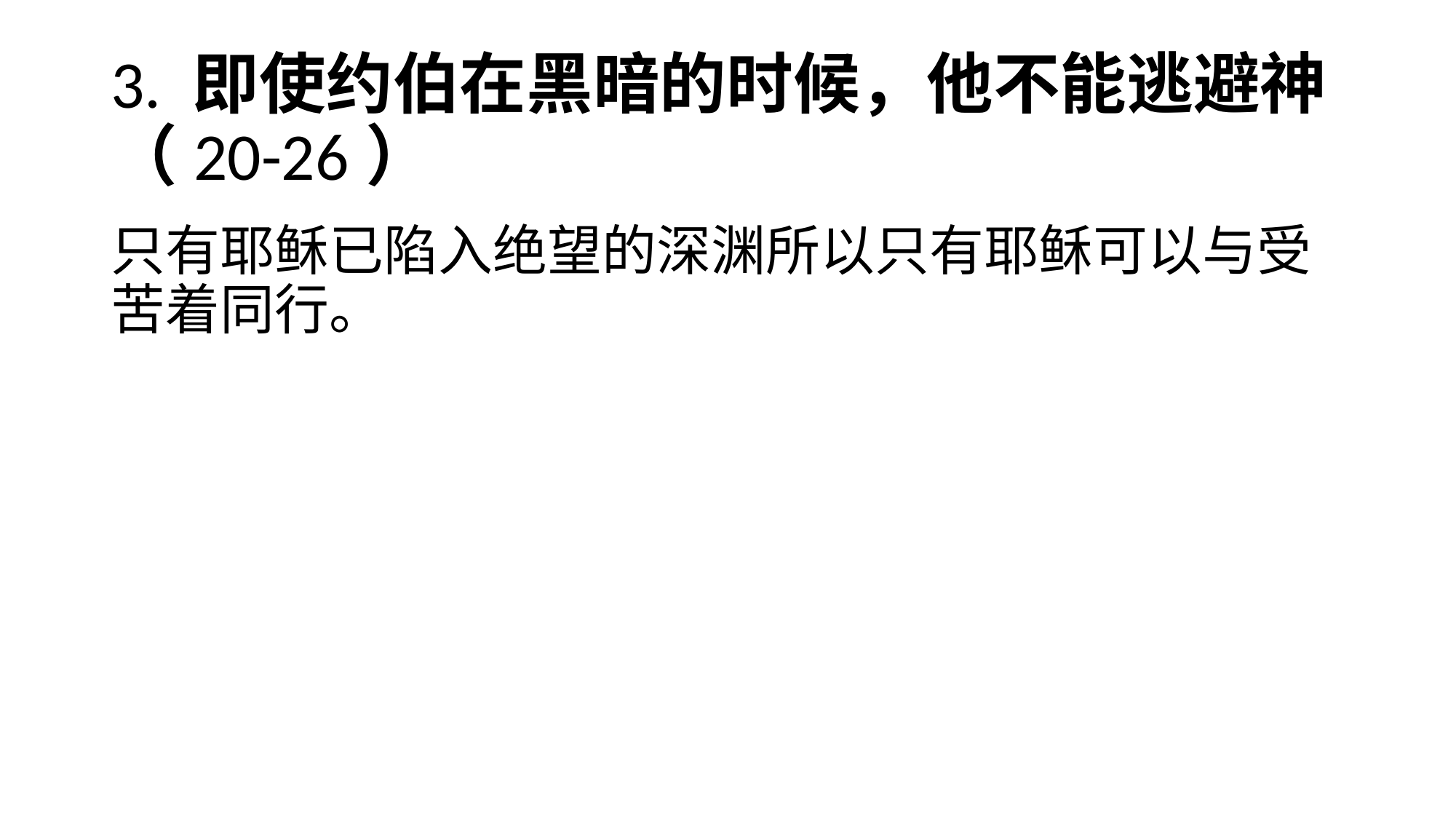

# 3. 即使约伯在黑暗的时候，他不能逃避神（20-26）
只有耶稣已陷入绝望的深渊所以只有耶稣可以与受苦着同行。